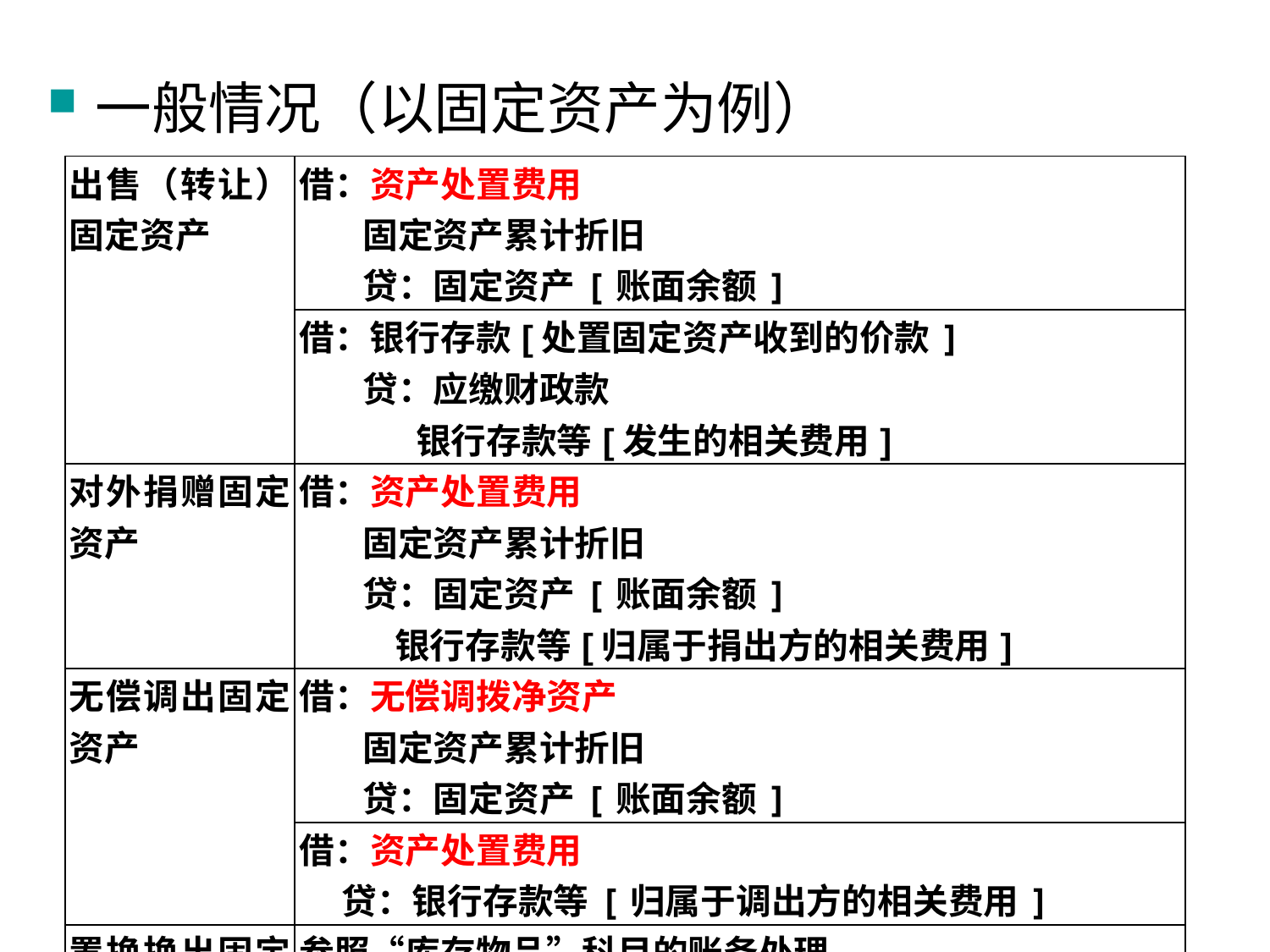

一般情况（以固定资产为例）
| 出售（转让）固定资产 | 借：资产处置费用 固定资产累计折旧 贷：固定资产[账面余额] |
| --- | --- |
|  | 借：银行存款[处置固定资产收到的价款] 贷：应缴财政款 银行存款等[发生的相关费用] |
| 对外捐赠固定资产 | 借：资产处置费用 固定资产累计折旧 贷：固定资产[账面余额] 银行存款等[归属于捐出方的相关费用] |
| 无偿调出固定资产 | 借：无偿调拨净资产 固定资产累计折旧 贷：固定资产[账面余额] |
|  | 借：资产处置费用 贷：银行存款等[归属于调出方的相关费用] |
| 置换换出固定资产 | 参照“库存物品”科目的账务处理 |
125